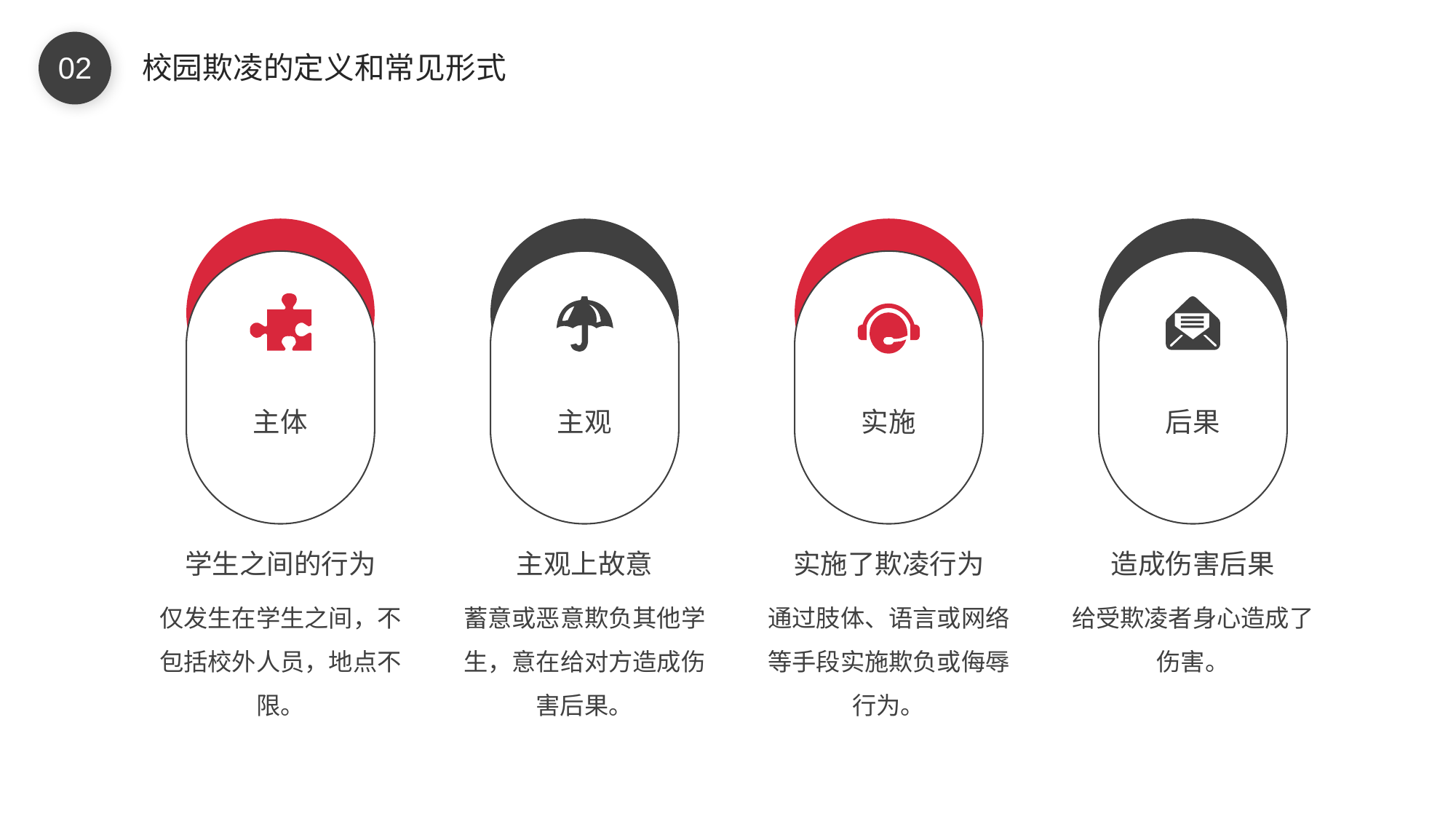

BY YUSHEN

02
校园欺凌的定义和常见形式

主体
学生之间的行为
仅发生在学生之间，不包括校外人员，地点不限。

主观
主观上故意
蓄意或恶意欺负其他学生，意在给对方造成伤害后果。

实施
实施了欺凌行为
通过肢体、语言或网络等手段实施欺负或侮辱行为。

后果
造成伤害后果
给受欺凌者身心造成了伤害。